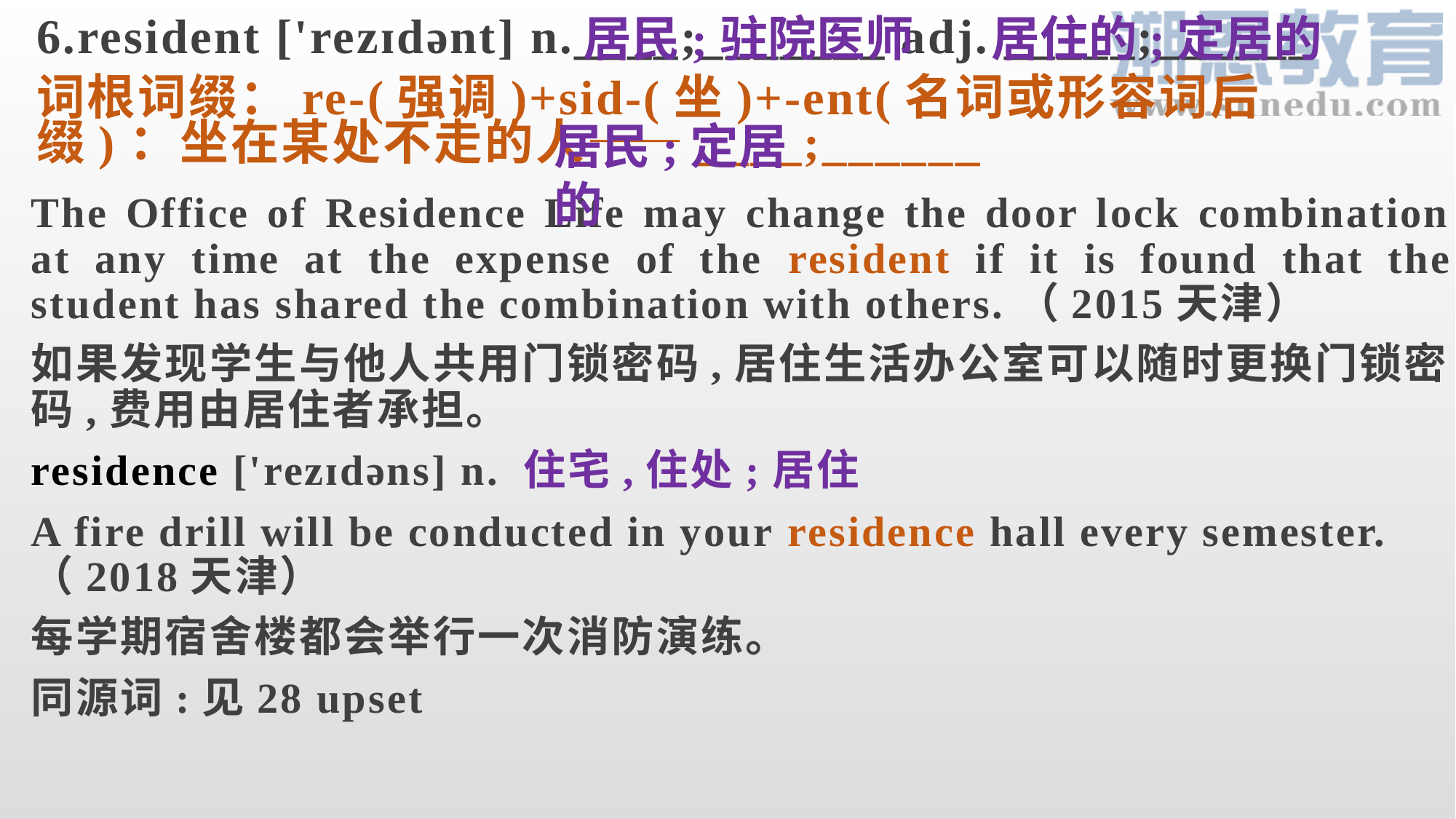

居民;驻院医师       居住的;定居的
6.resident ['rezɪdənt] n.____;_______ adj. _____;______
词根词缀：re-(强调)+sid-(坐)+-ent(名词或形容词后缀)：坐在某处不走的人——____;______
居民;定居的
The Office of Residence Life may change the door lock combination at any time at the expense of the resident if it is found that the student has shared the combination with others.（2015天津）
如果发现学生与他人共用门锁密码,居住生活办公室可以随时更换门锁密码,费用由居住者承担。
residence ['rezɪdəns] n. 住宅,住处;居住
A fire drill will be conducted in your residence hall every semester.（2018天津）
每学期宿舍楼都会举行一次消防演练。
同源词:见28 upset